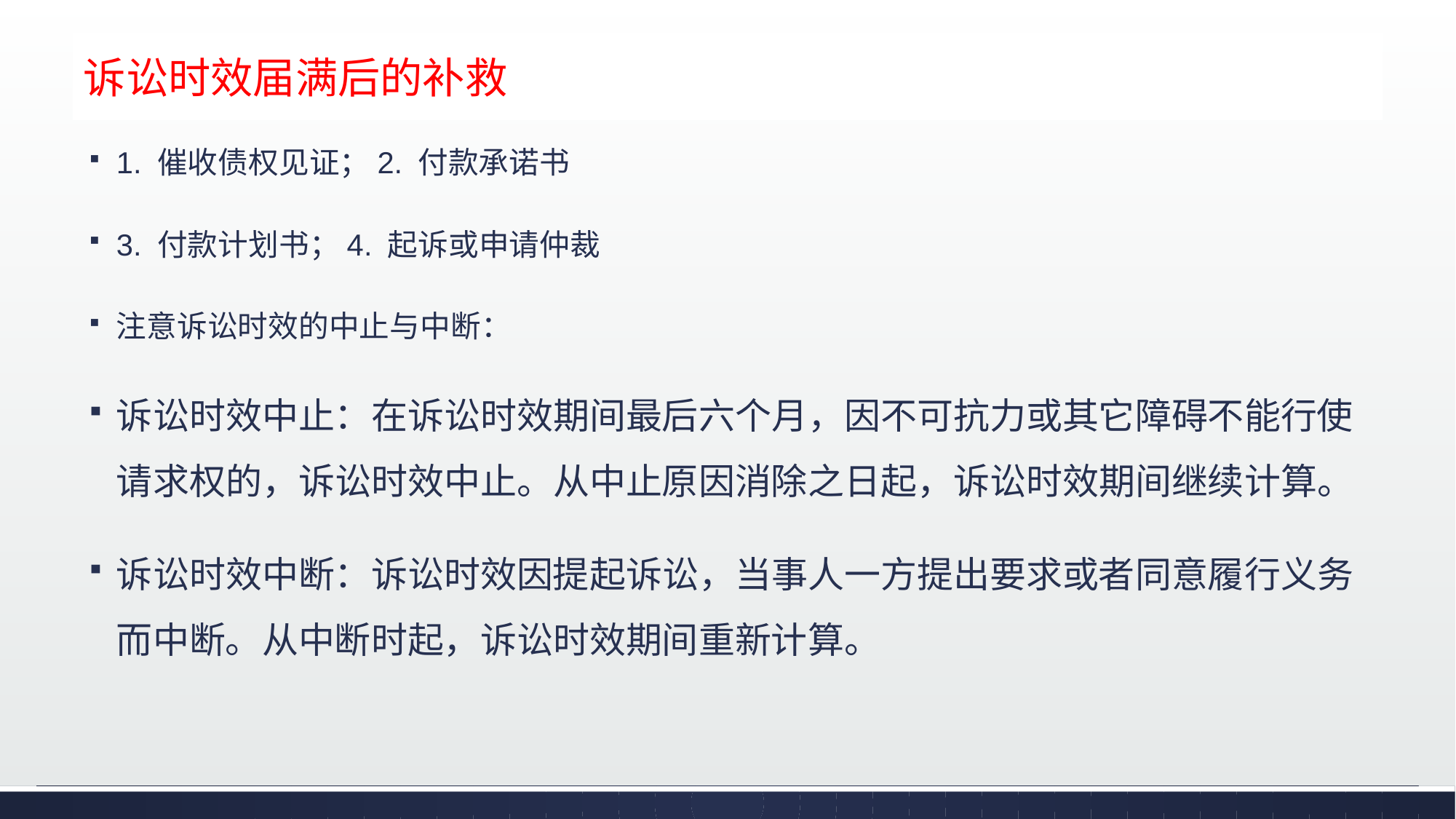

# 诉讼时效届满后的补救
1. 催收债权见证；2. 付款承诺书
3. 付款计划书；4. 起诉或申请仲裁
注意诉讼时效的中止与中断：
诉讼时效中止：在诉讼时效期间最后六个月，因不可抗力或其它障碍不能行使请求权的，诉讼时效中止。从中止原因消除之日起，诉讼时效期间继续计算。
诉讼时效中断：诉讼时效因提起诉讼，当事人一方提出要求或者同意履行义务而中断。从中断时起，诉讼时效期间重新计算。